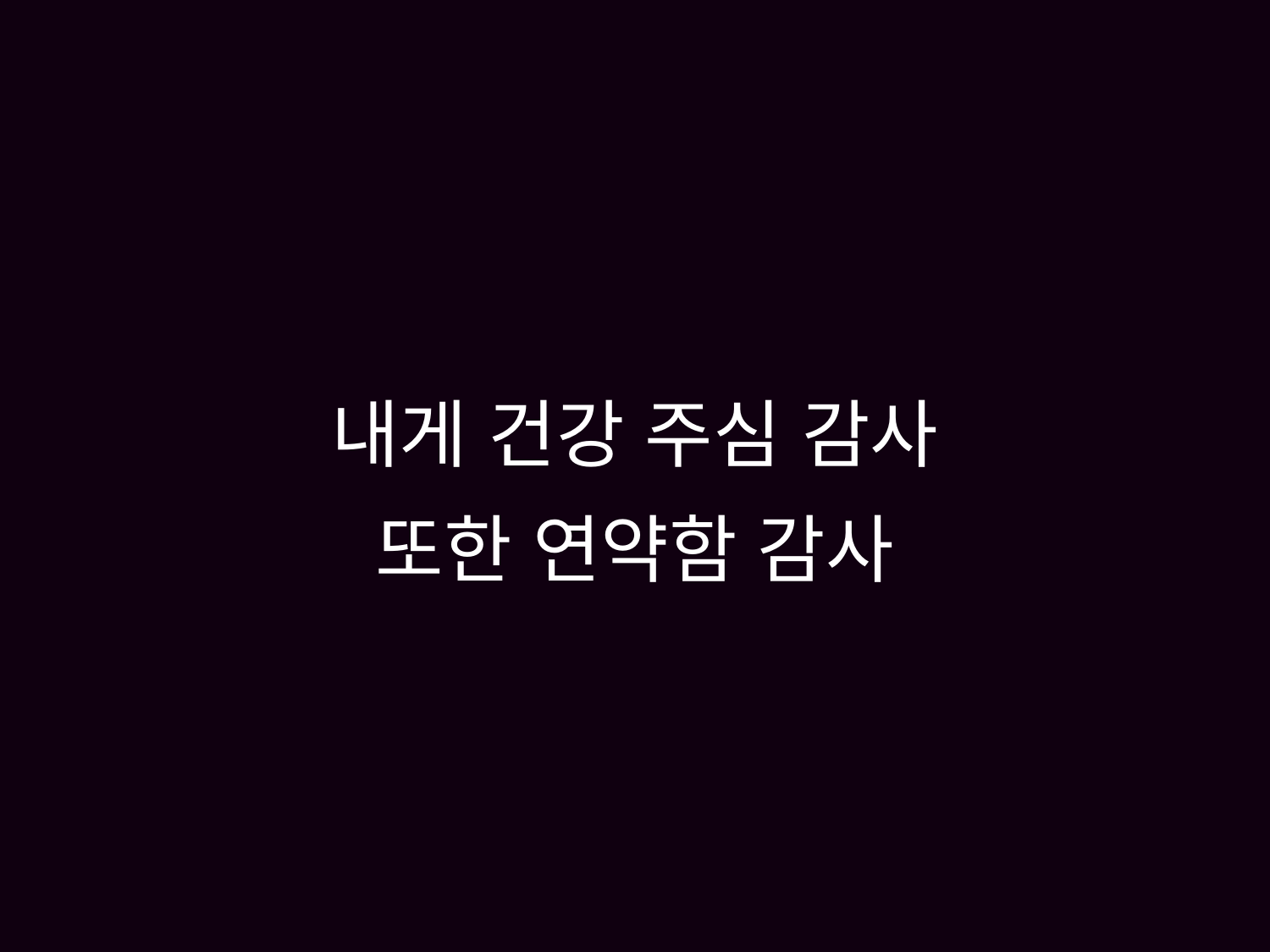

# 내게 건강 주심 감사 또한 연약함 감사